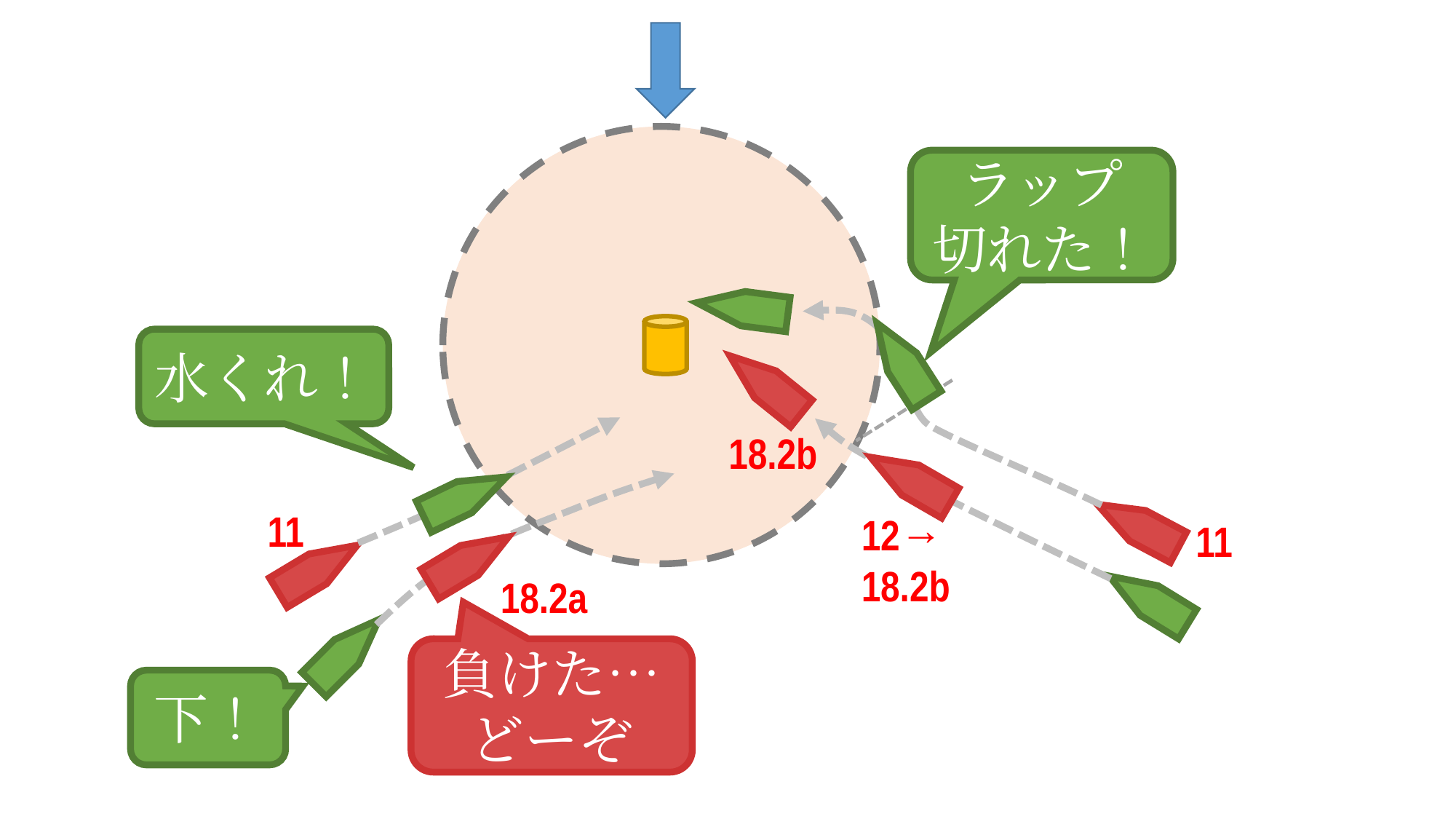

ラップ
切れた！

水くれ！

18.2b

11
12→
18.2b

11

18.2a

負けた…
どーぞ
下！